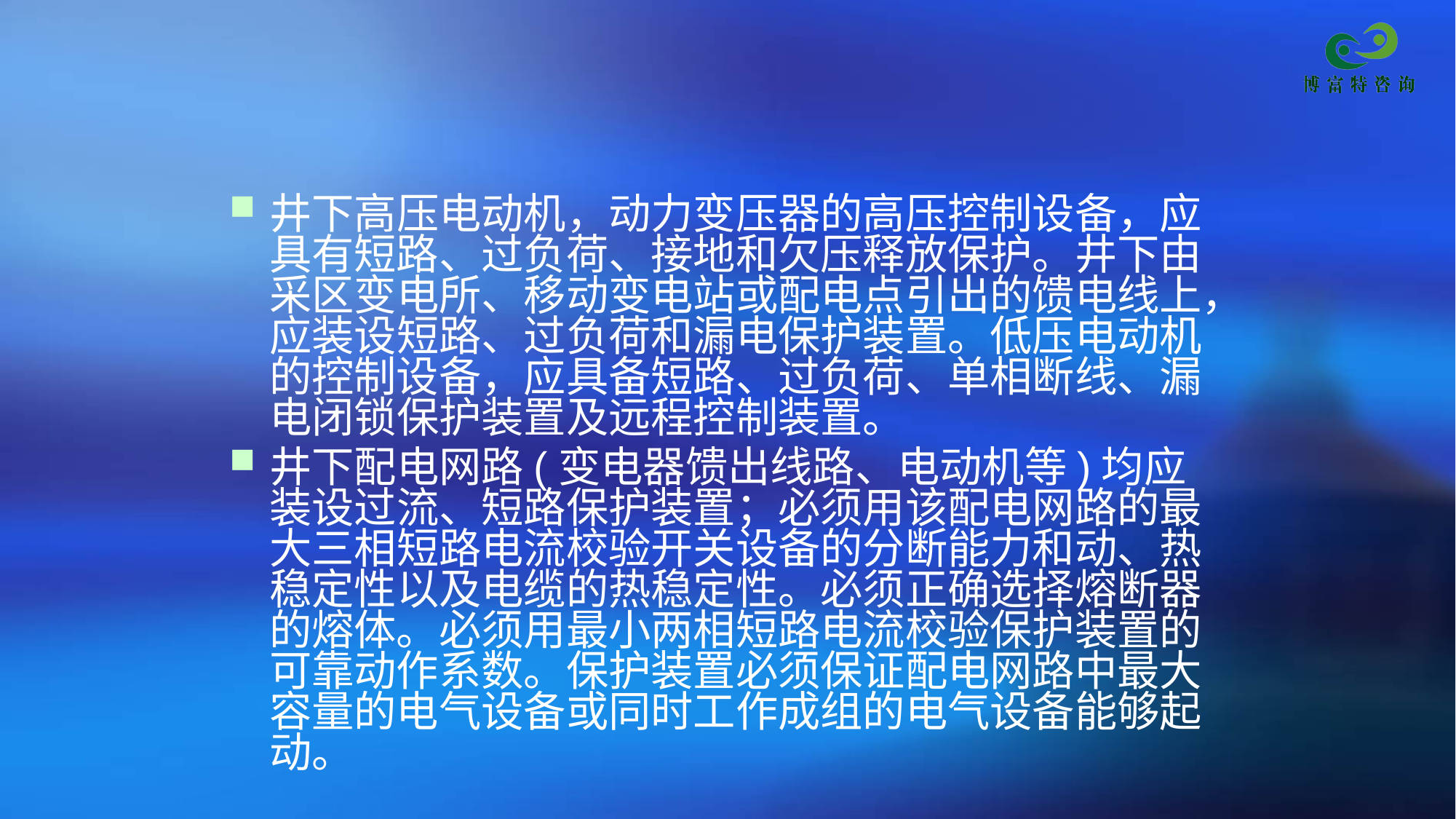

#
井下高压电动机，动力变压器的高压控制设备，应具有短路、过负荷、接地和欠压释放保护。井下由采区变电所、移动变电站或配电点引出的馈电线上，应装设短路、过负荷和漏电保护装置。低压电动机的控制设备，应具备短路、过负荷、单相断线、漏电闭锁保护装置及远程控制装置。
井下配电网路(变电器馈出线路、电动机等)均应装设过流、短路保护装置；必须用该配电网路的最大三相短路电流校验开关设备的分断能力和动、热稳定性以及电缆的热稳定性。必须正确选择熔断器的熔体。必须用最小两相短路电流校验保护装置的可靠动作系数。保护装置必须保证配电网路中最大容量的电气设备或同时工作成组的电气设备能够起动。